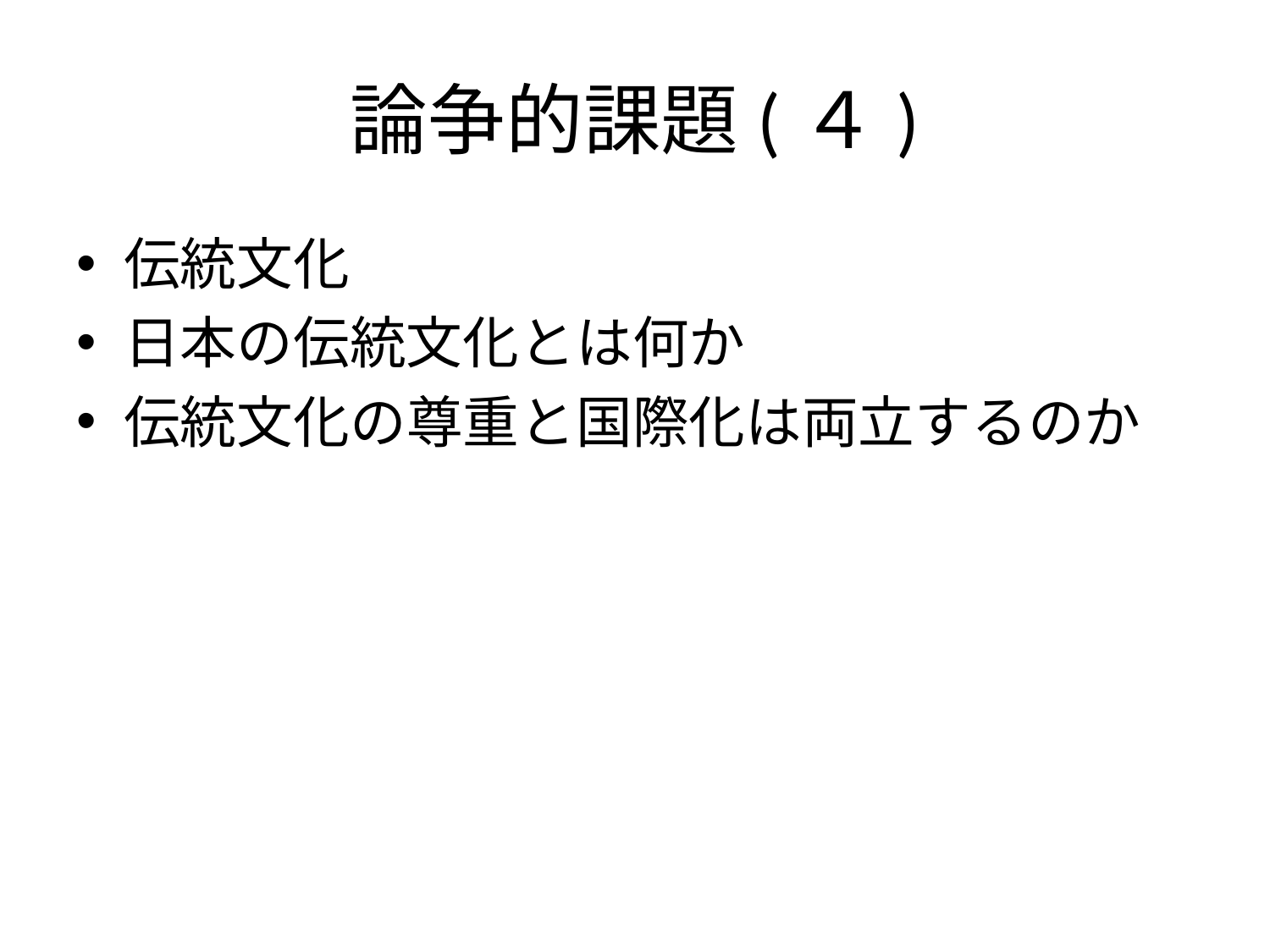

# 論争的課題(４)
伝統文化
日本の伝統文化とは何か
伝統文化の尊重と国際化は両立するのか